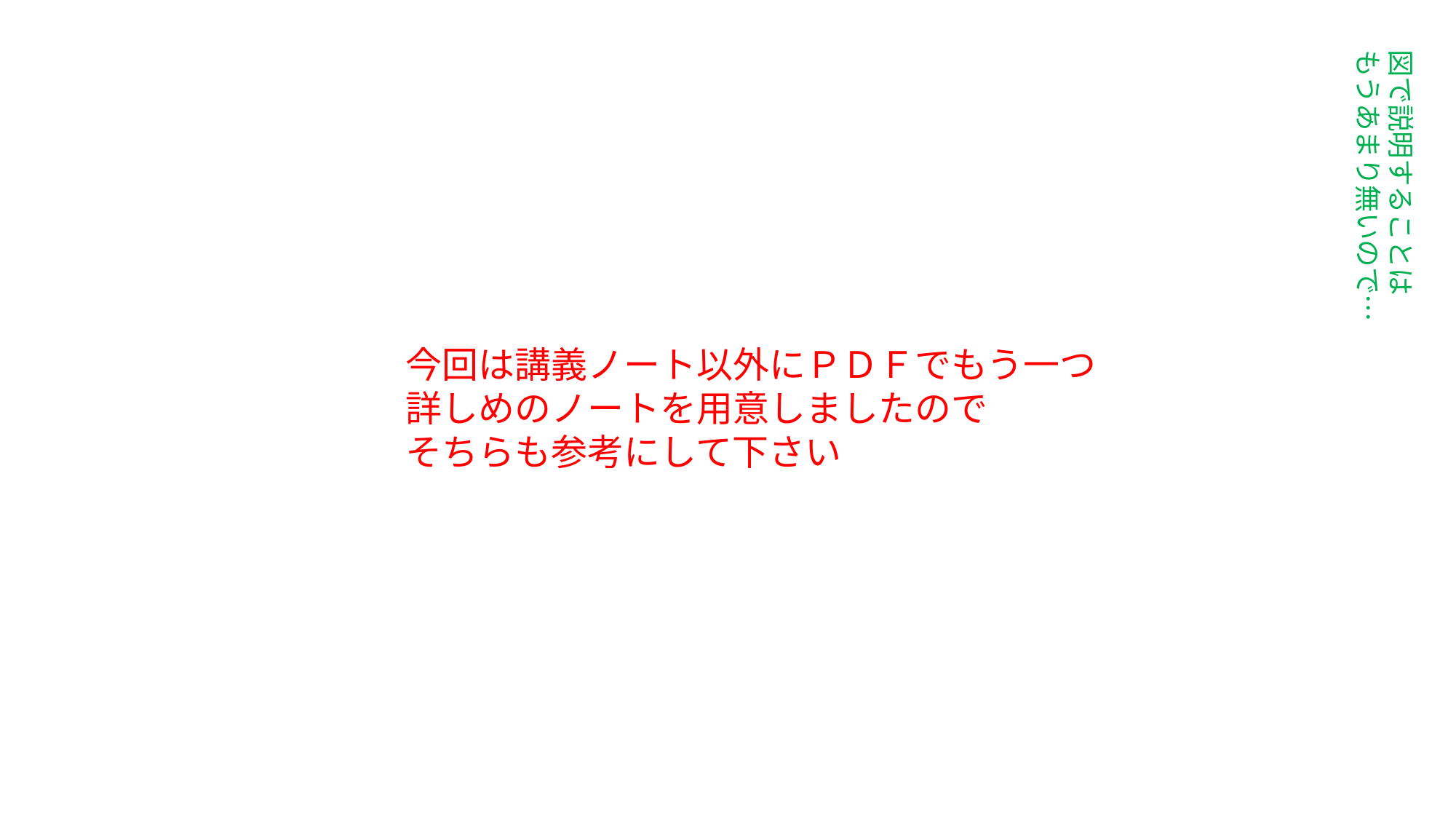

図で説明することは
もうあまり無いので…
今回は講義ノート以外にＰＤＦでもう一つ
詳しめのノートを用意しましたので
そちらも参考にして下さい